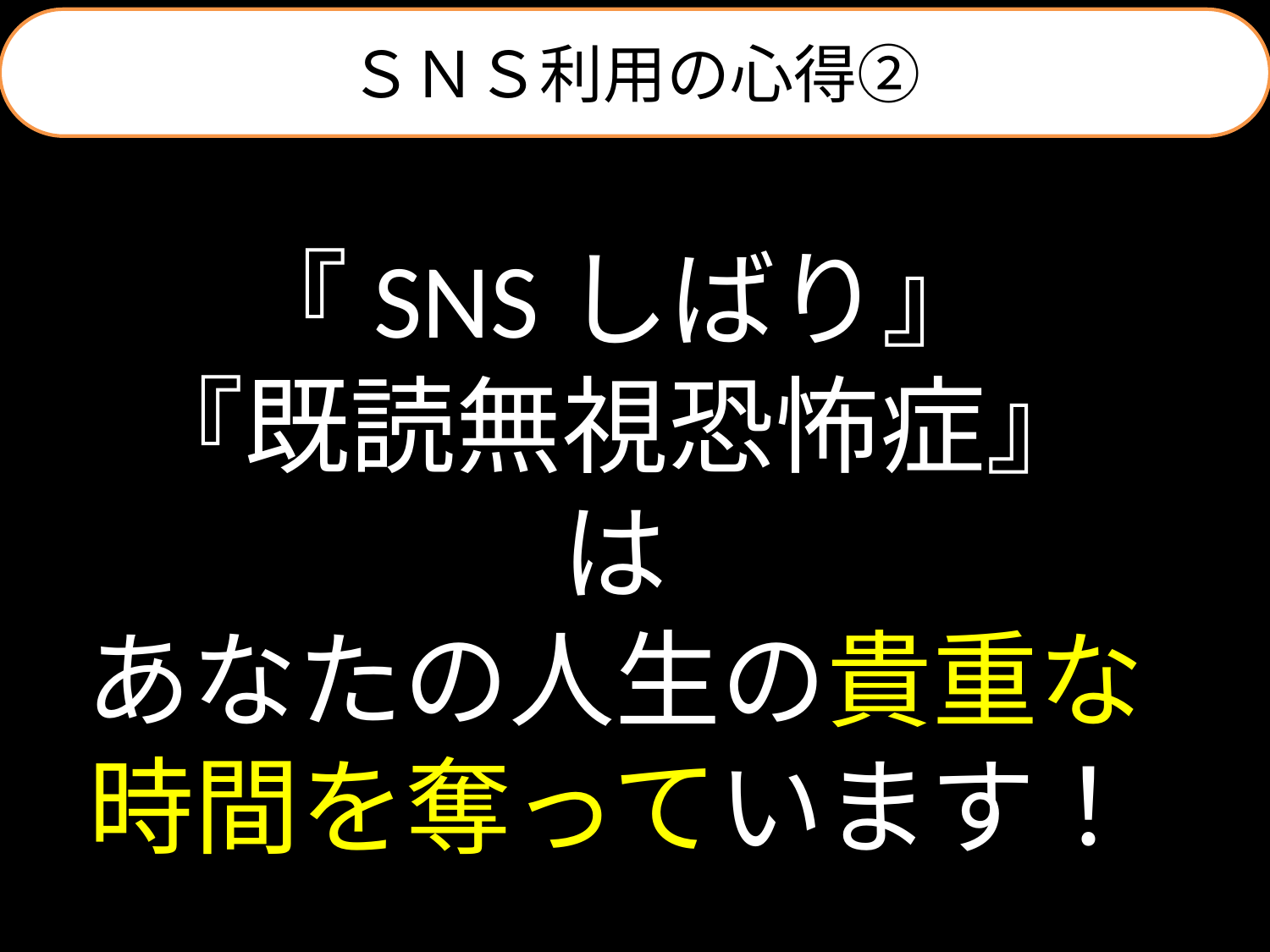

ＳＮＳ利用の心得②
『SNSしばり』
『既読無視恐怖症』
は
あなたの人生の貴重な
時間を奪っています！